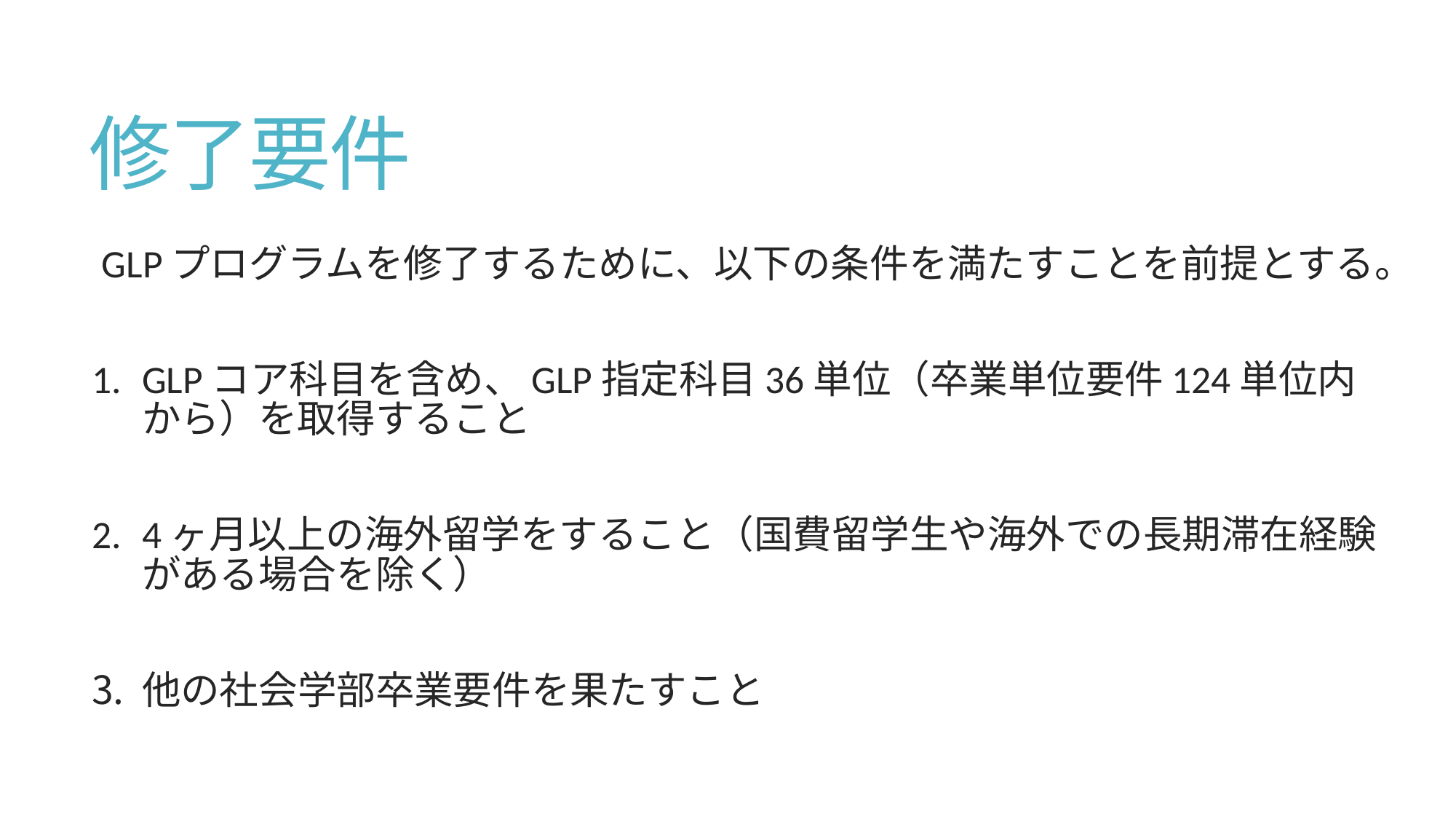

# 修了要件
GLPプログラムを修了するために、以下の条件を満たすことを前提とする。

GLPコア科目を含め、GLP指定科目36単位（卒業単位要件124単位内から）を取得すること

4ヶ月以上の海外留学をすること（国費留学生や海外での長期滞在経験がある場合を除く）

他の社会学部卒業要件を果たすこと